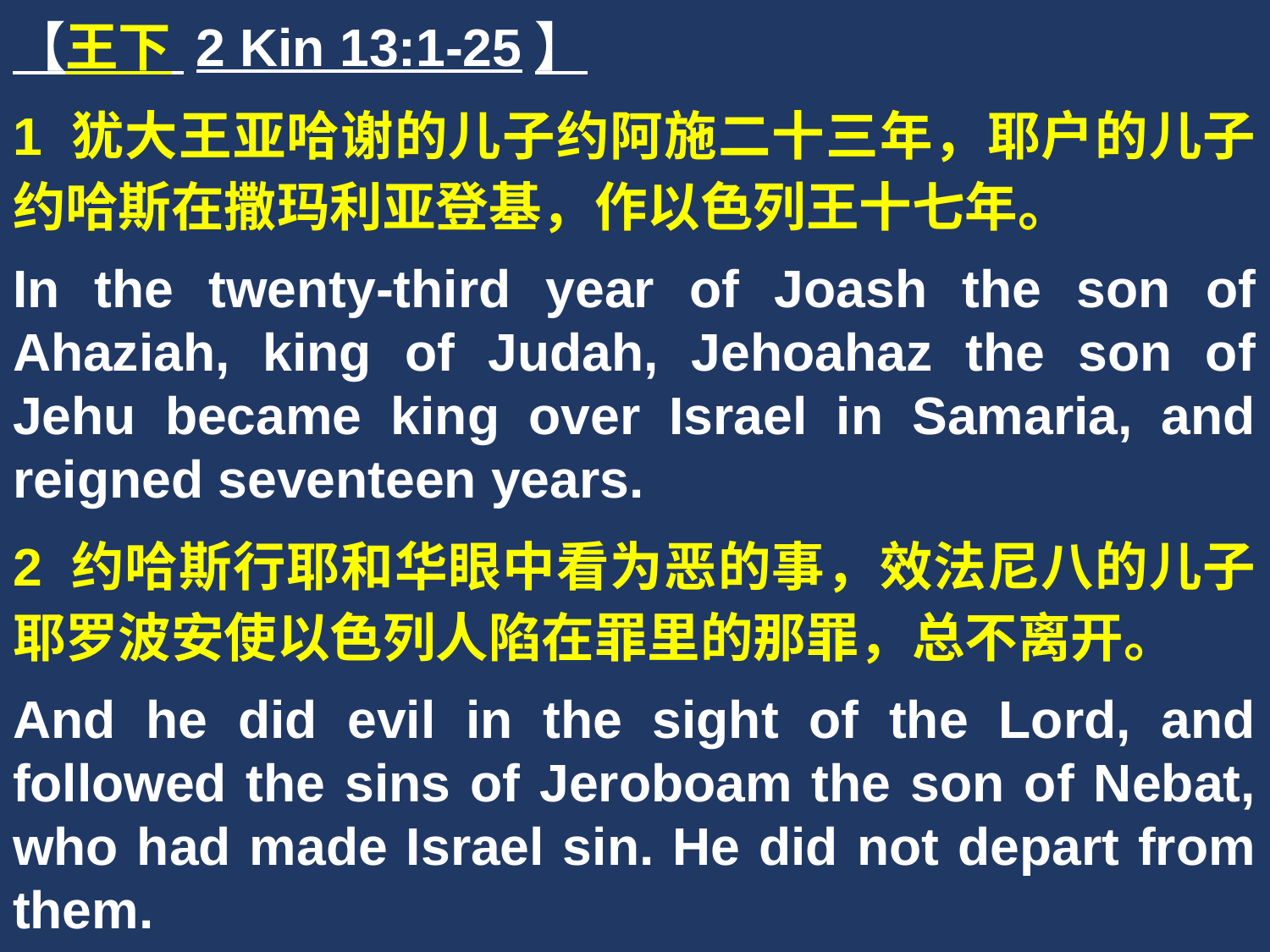

【王下 2 Kin 13:1-25】
1 犹大王亚哈谢的儿子约阿施二十三年，耶户的儿子约哈斯在撒玛利亚登基，作以色列王十七年。
In the twenty-third year of Joash the son of Ahaziah, king of Judah, Jehoahaz the son of Jehu became king over Israel in Samaria, and reigned seventeen years.
2 约哈斯行耶和华眼中看为恶的事，效法尼八的儿子耶罗波安使以色列人陷在罪里的那罪，总不离开。
And he did evil in the sight of the Lord, and followed the sins of Jeroboam the son of Nebat, who had made Israel sin. He did not depart from them.